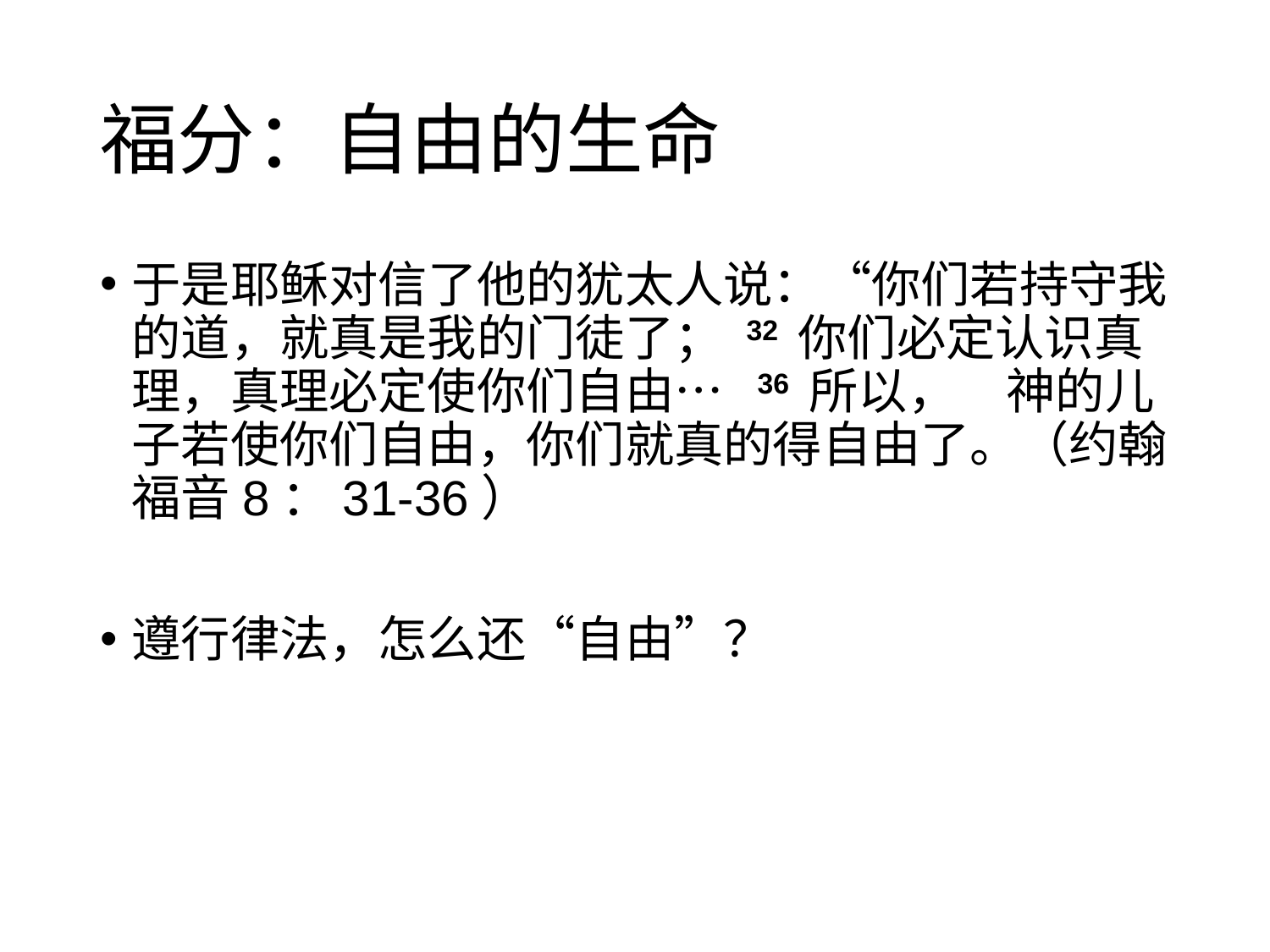

# 福分：自由的生命
于是耶稣对信了他的犹太人说：“你们若持守我的道，就真是我的门徒了； 32 你们必定认识真理，真理必定使你们自由…  36 所以，　神的儿子若使你们自由，你们就真的得自由了。（约翰福音8：31-36）

遵行律法，怎么还“自由”？